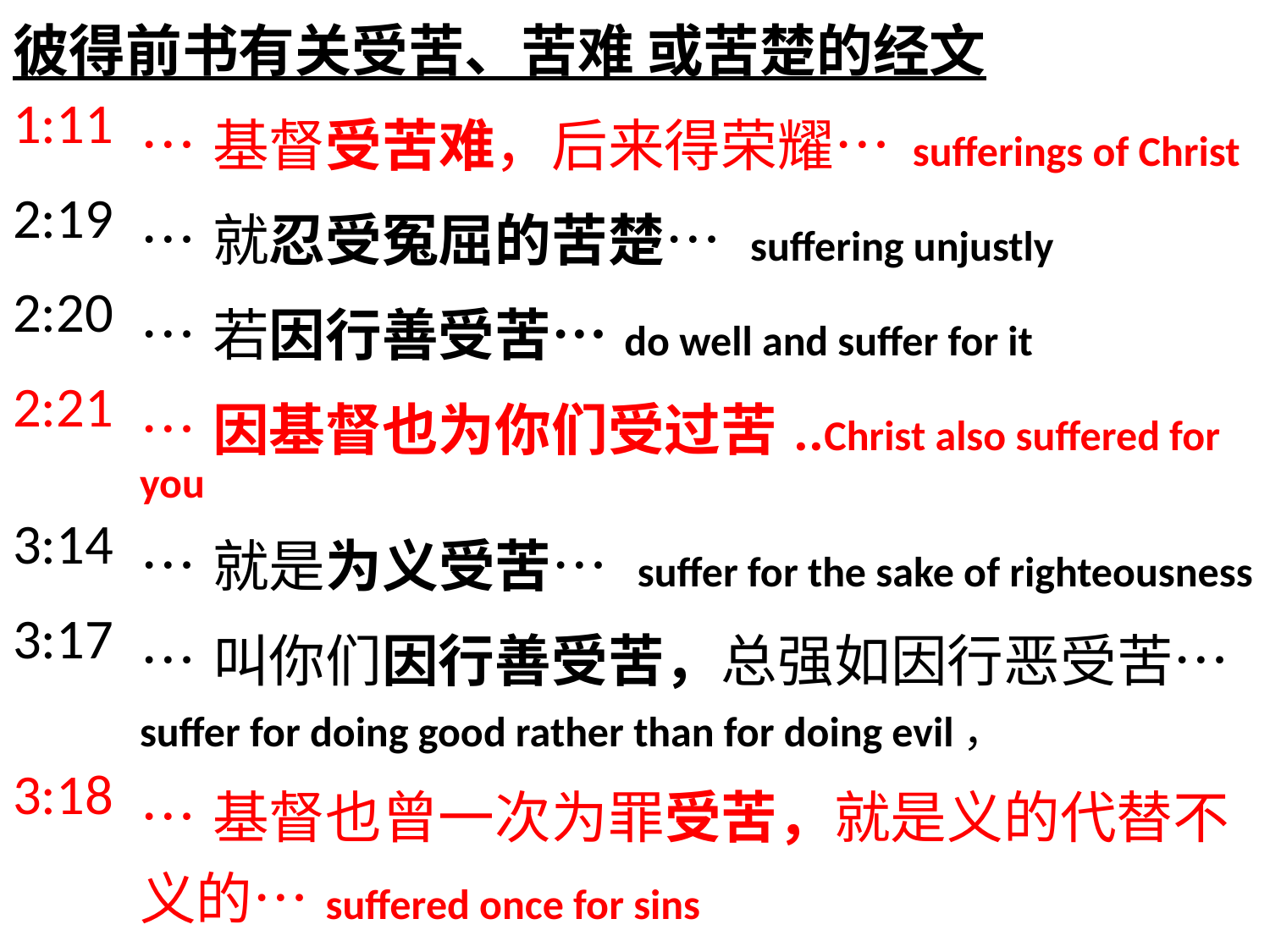

| 彼得前书有关受苦、苦难 或苦楚的经文 |  |
| --- | --- |
| 1:11 | …基督受苦难，后来得荣耀… sufferings of Christ |
| 2:19 | …就忍受冤屈的苦楚… suffering unjustly |
| 2:20 | …若因行善受苦…do well and suffer for it |
| 2:21 | …因基督也为你们受过苦..Christ also suffered for you |
| 3:14 | …就是为义受苦… suffer for the sake of righteousness |
| 3:17 | …叫你们因行善受苦，总强如因行恶受苦… suffer for doing good rather than for doing evil， |
| 3:18 | …基督也曾一次为罪受苦，就是义的代替不义的…suffered once for sins |
| 4:1 | 基督既在肉身受苦，你们也当将这样的心志…，因为在肉身受过苦的，就已经与罪断绝了。 suffered in the flesh, … suffered in the flesh |